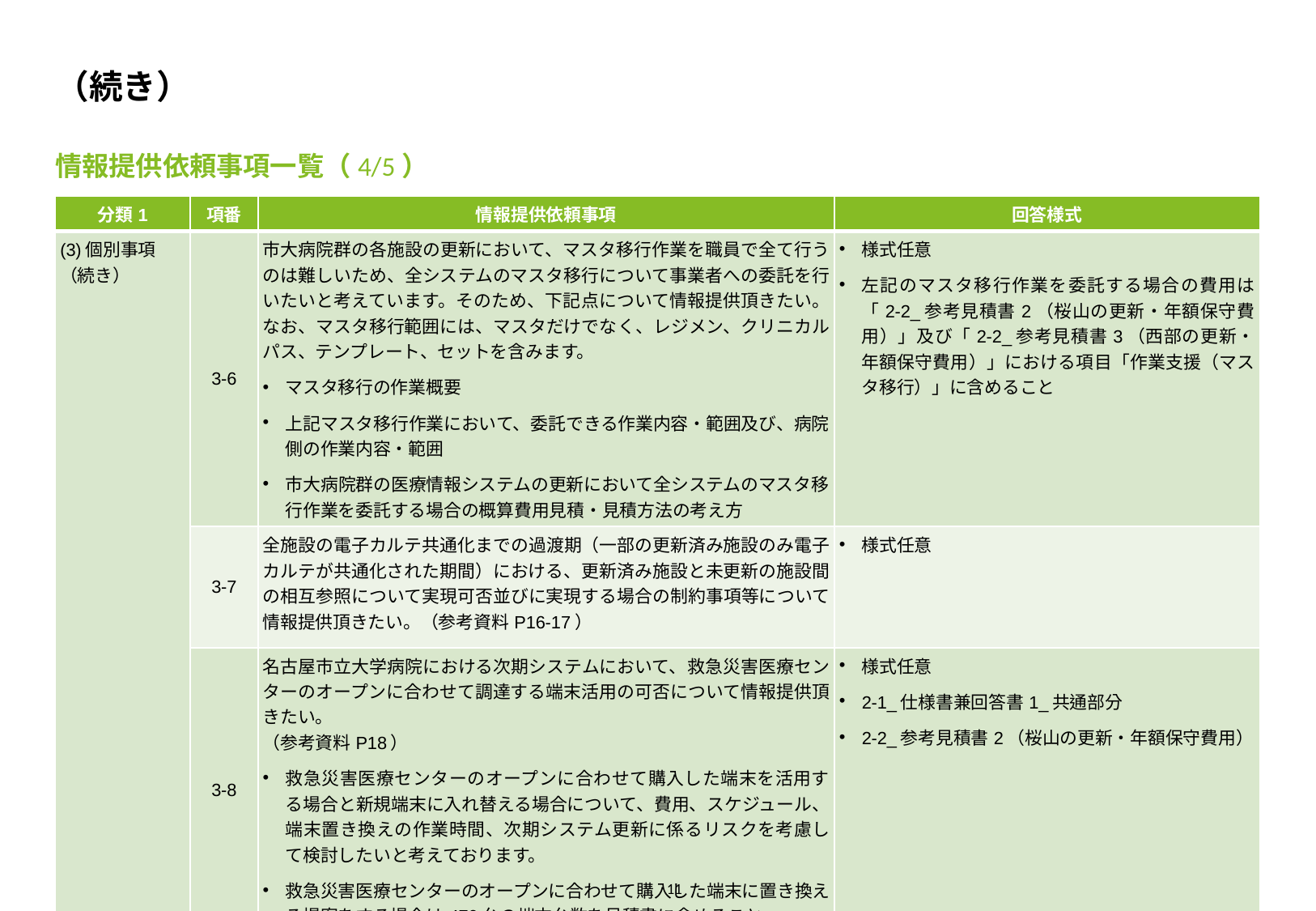

# （続き）
情報提供依頼事項一覧（4/5）
| 分類1 | 項番 | 情報提供依頼事項 | 回答様式 |
| --- | --- | --- | --- |
| (3)個別事項 （続き） | 3-6 | 市大病院群の各施設の更新において、マスタ移行作業を職員で全て行うのは難しいため、全システムのマスタ移行について事業者への委託を行いたいと考えています。そのため、下記点について情報提供頂きたい。なお、マスタ移行範囲には、マスタだけでなく、レジメン、クリニカルパス、テンプレート、セットを含みます。 マスタ移行の作業概要 上記マスタ移行作業において、委託できる作業内容・範囲及び、病院側の作業内容・範囲 市大病院群の医療情報システムの更新において全システムのマスタ移行作業を委託する場合の概算費用見積・見積方法の考え方 | 様式任意 左記のマスタ移行作業を委託する場合の費用は「2-2\_参考見積書2（桜山の更新・年額保守費用）」及び「2-2\_参考見積書3（西部の更新・年額保守費用）」における項目「作業支援（マスタ移行）」に含めること |
|  | 3-7 | 全施設の電子カルテ共通化までの過渡期（一部の更新済み施設のみ電子カルテが共通化された期間）における、更新済み施設と未更新の施設間の相互参照について実現可否並びに実現する場合の制約事項等について情報提供頂きたい。（参考資料P16-17） | 様式任意 |
|  | 3-8 | 名古屋市立大学病院における次期システムにおいて、救急災害医療センターのオープンに合わせて調達する端末活用の可否について情報提供頂きたい。 （参考資料P18） 救急災害医療センターのオープンに合わせて購入した端末を活用する場合と新規端末に入れ替える場合について、費用、スケジュール、端末置き換えの作業時間、次期システム更新に係るリスクを考慮して検討したいと考えております。 救急災害医療センターのオープンに合わせて購入した端末に置き換える提案をする場合は470台の端末台数を見積書に含めること。 | 様式任意 2-1\_仕様書兼回答書1\_共通部分 2-2\_参考見積書2（桜山の更新・年額保守費用） |
11